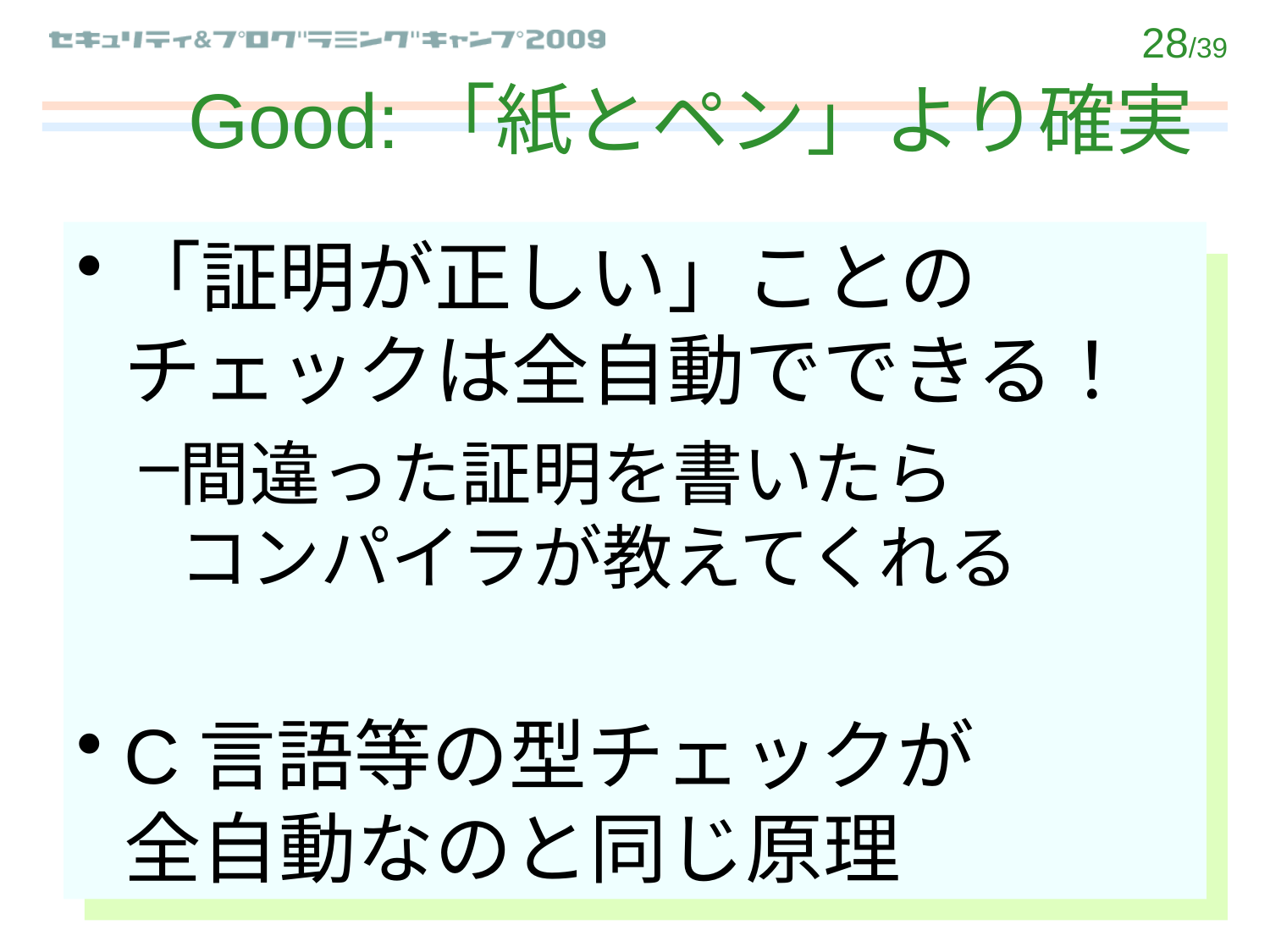

# Good:「紙とペン」より確実
「証明が正しい」ことの
チェックは全自動でできる！
間違った証明を書いたら
コンパイラが教えてくれる

C言語等の型チェックが
全自動なのと同じ原理